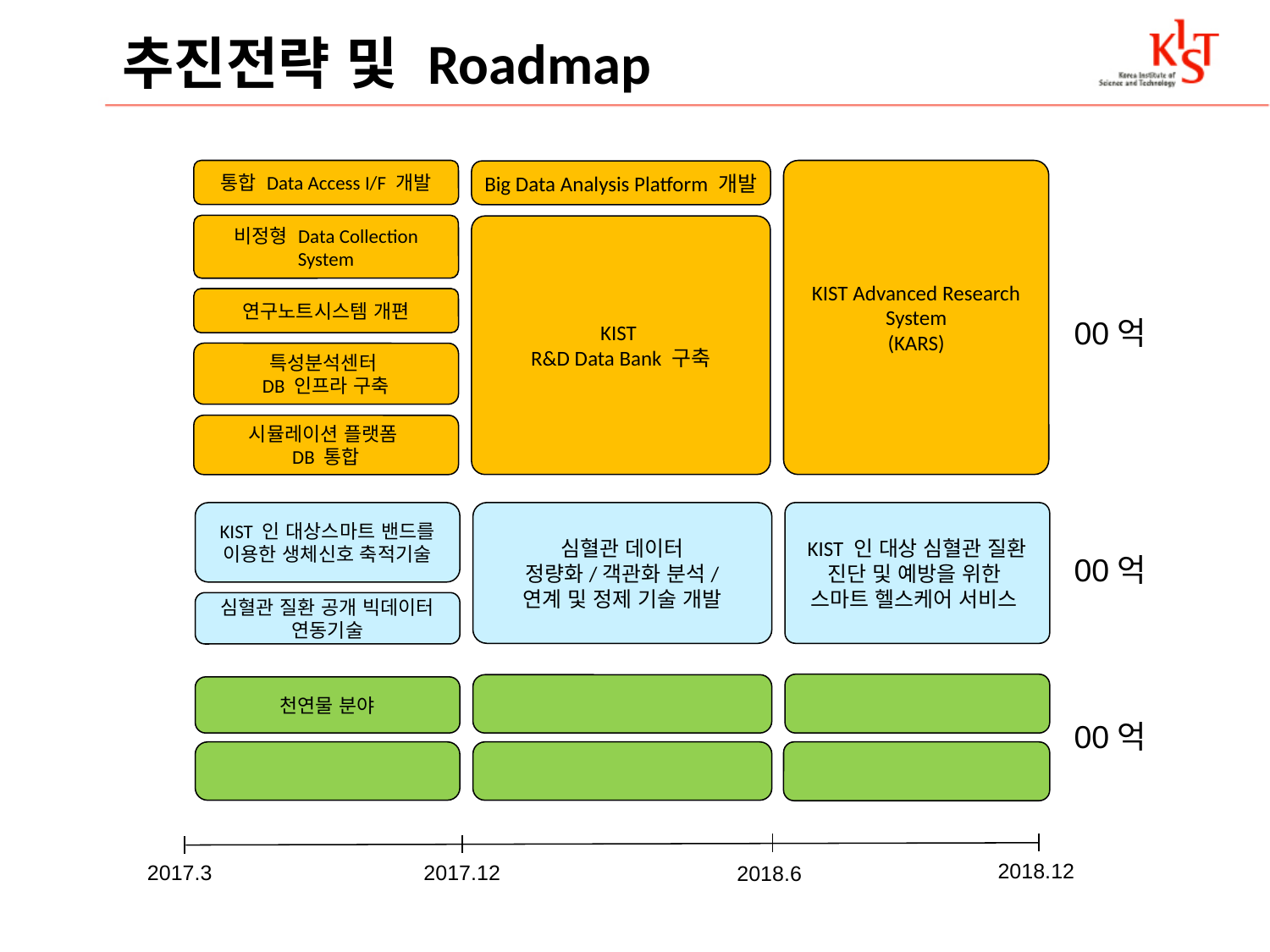

# 추진전략 및 Roadmap
통합 Data Access I/F 개발
KIST Advanced Research System
(KARS)
Big Data Analysis Platform 개발
비정형 Data Collection System
KIST
R&D Data Bank 구축
연구노트시스템 개편
00억
특성분석센터
DB 인프라 구축
시뮬레이션 플랫폼
DB 통합
KIST 인 대상스마트 밴드를 이용한 생체신호 축적기술
심혈관 데이터
정량화/객관화 분석/
연계 및 정제 기술 개발
KIST 인 대상 심혈관 질환 진단 및 예방을 위한
스마트 헬스케어 서비스
00억
심혈관 질환 공개 빅데이터 연동기술

천연물 분야
00억

2018.12
2017.3
2017.12
2018.6